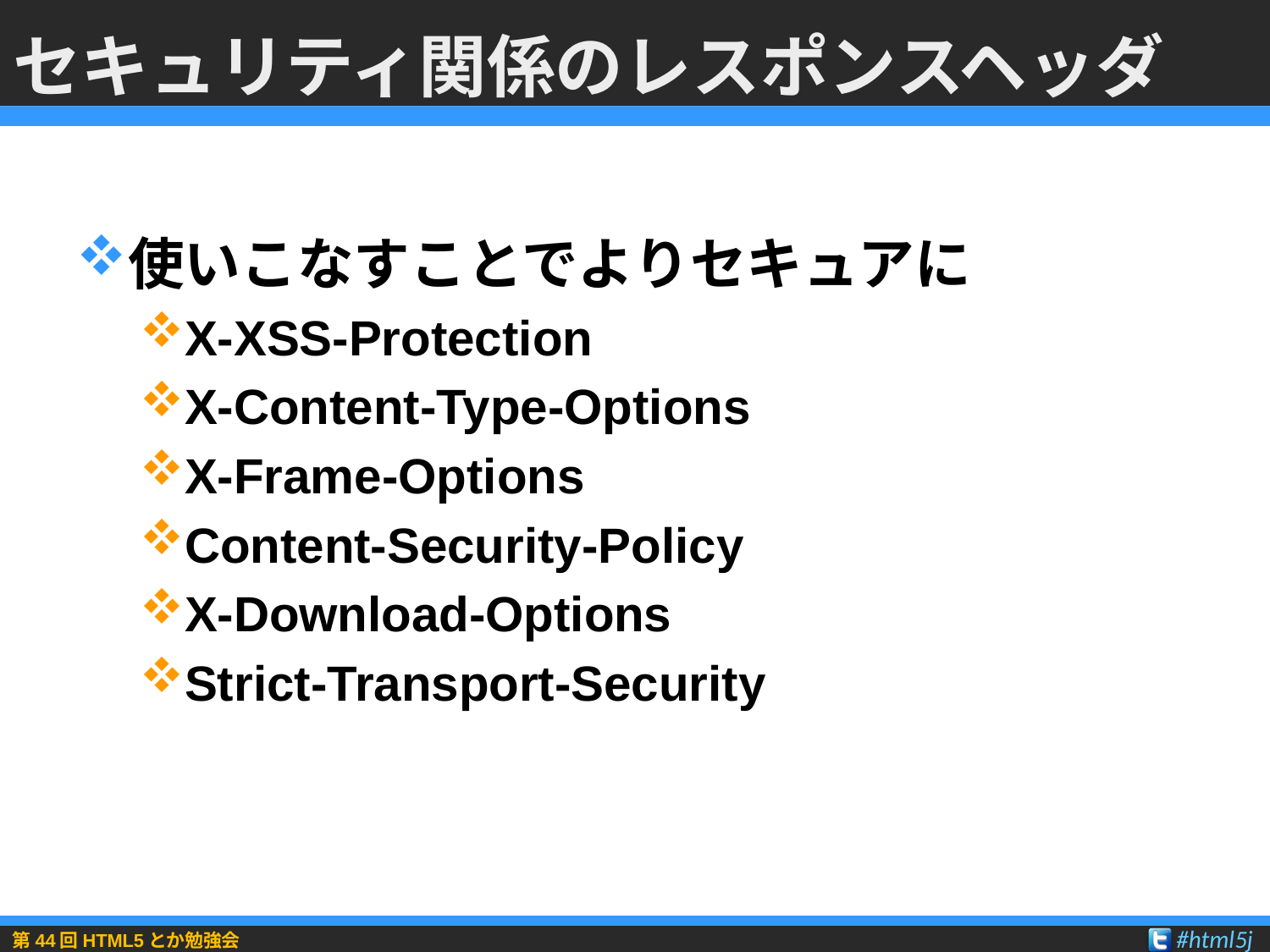

# セキュリティ関係のレスポンスヘッダ
使いこなすことでよりセキュアに
X-XSS-Protection
X-Content-Type-Options
X-Frame-Options
Content-Security-Policy
X-Download-Options
Strict-Transport-Security